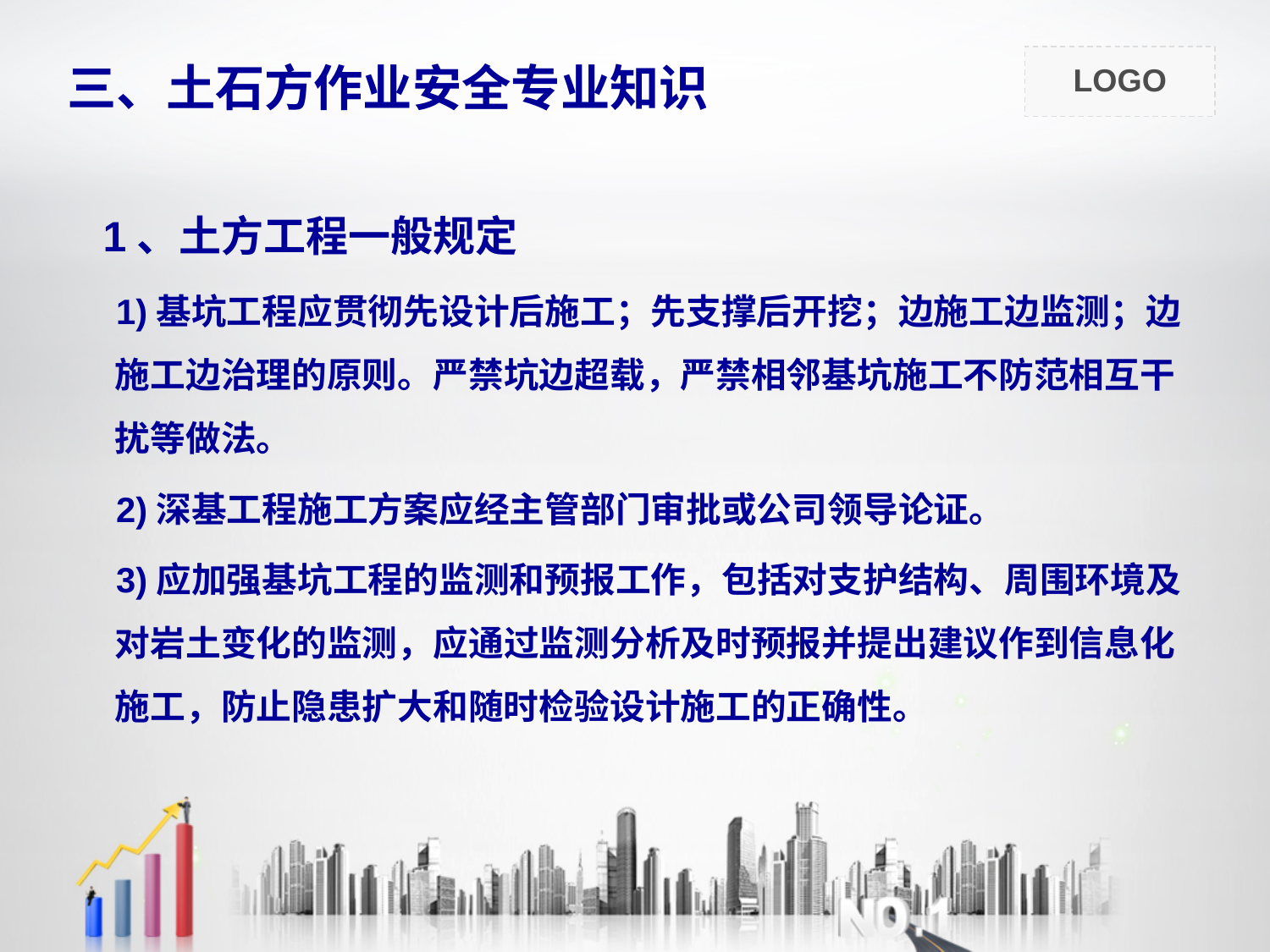

# 三、土石方作业安全专业知识
   1、土方工程一般规定
     1)基坑工程应贯彻先设计后施工；先支撑后开挖；边施工边监测；边施工边治理的原则。严禁坑边超载，严禁相邻基坑施工不防范相互干扰等做法。
     2)深基工程施工方案应经主管部门审批或公司领导论证。
     3)应加强基坑工程的监测和预报工作，包括对支护结构、周围环境及对岩土变化的监测，应通过监测分析及时预报并提出建议作到信息化施工，防止隐患扩大和随时检验设计施工的正确性。
17